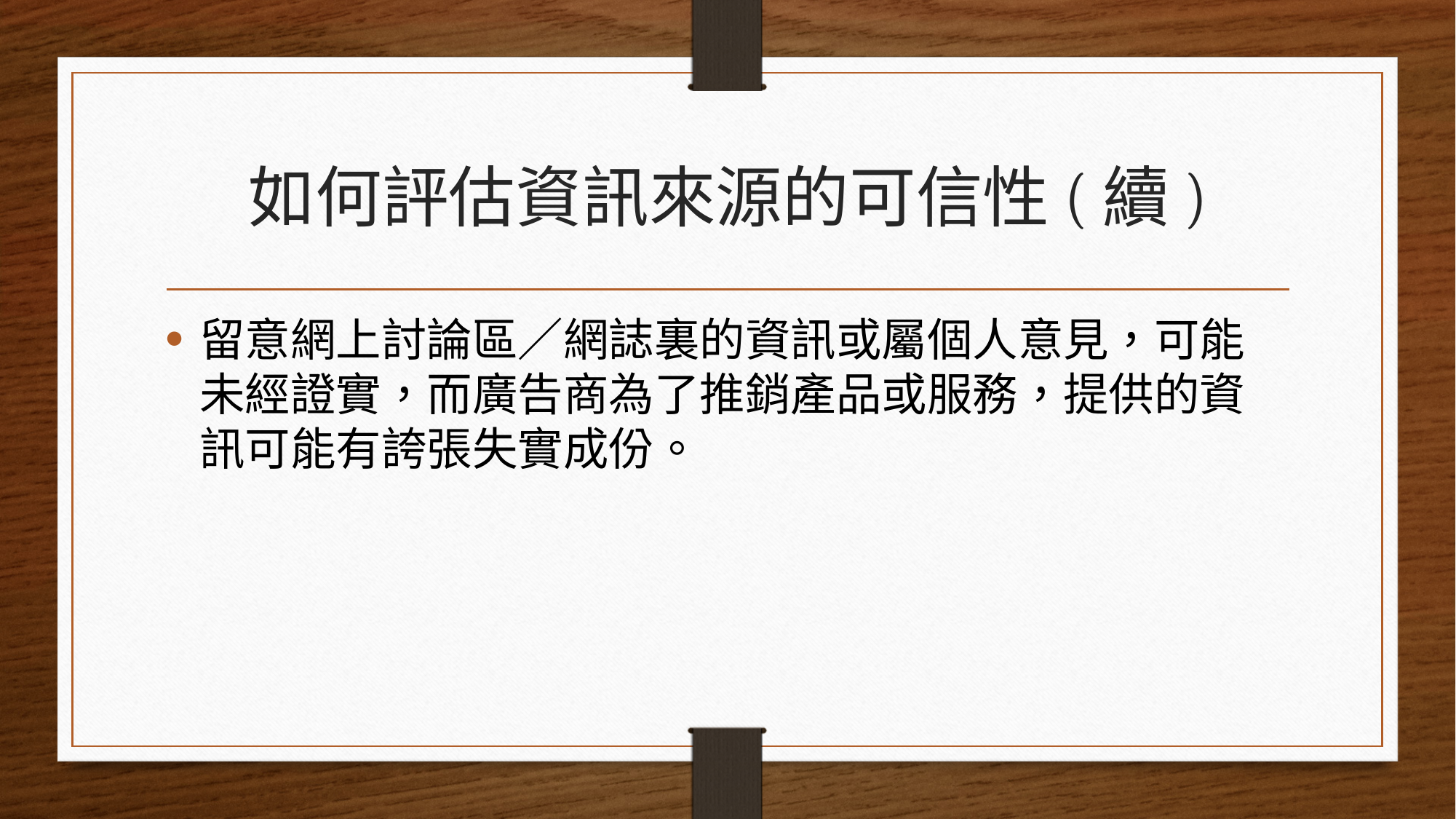

# 如何評估資訊來源的可信性(續)
留意網上討論區／網誌裏的資訊或屬個人意見，可能未經證實，而廣告商為了推銷產品或服務，提供的資訊可能有誇張失實成份。